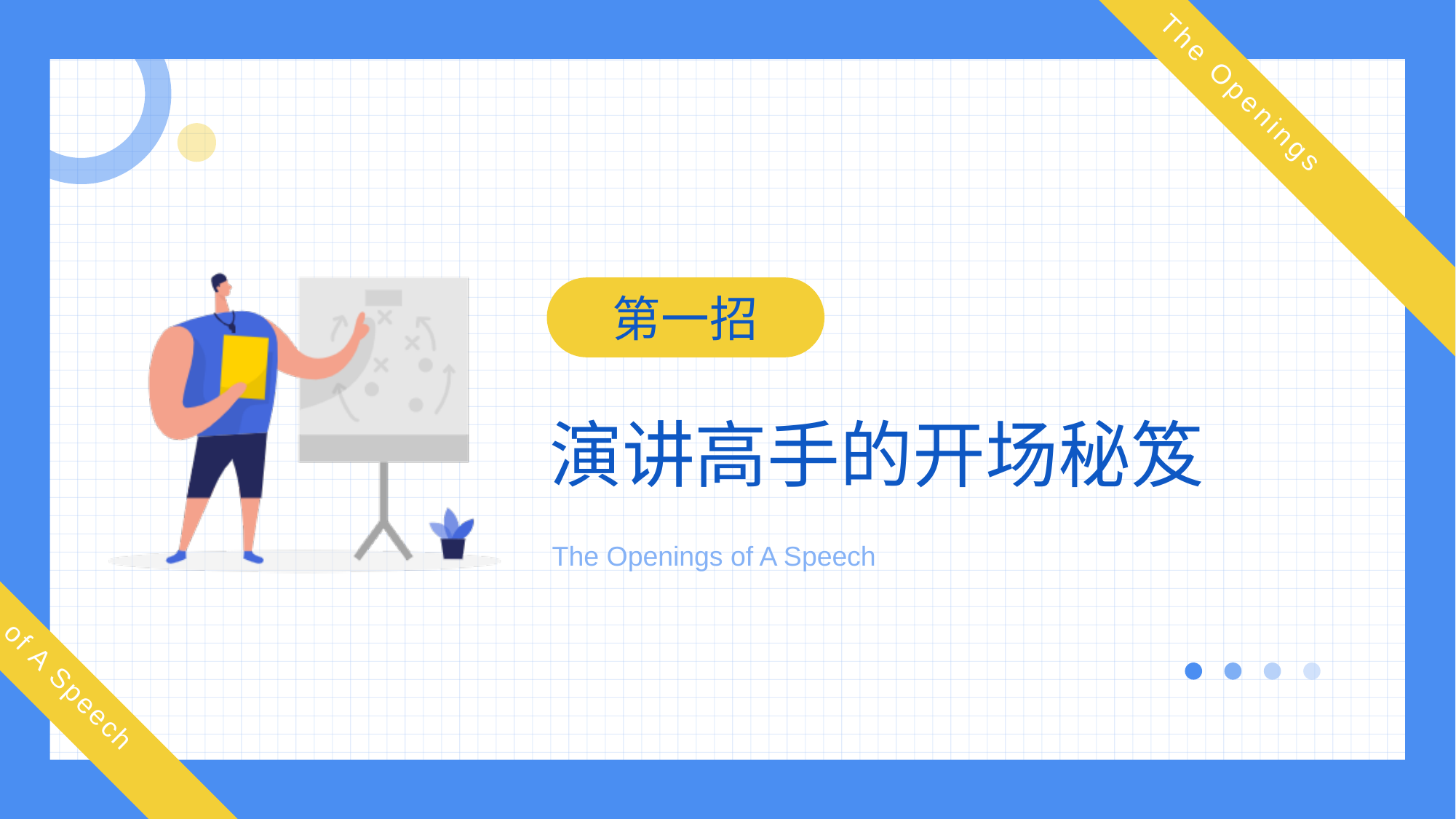

The Openings

第一招
演讲高手的开场秘笈
The Openings of A Speech
of A Speech